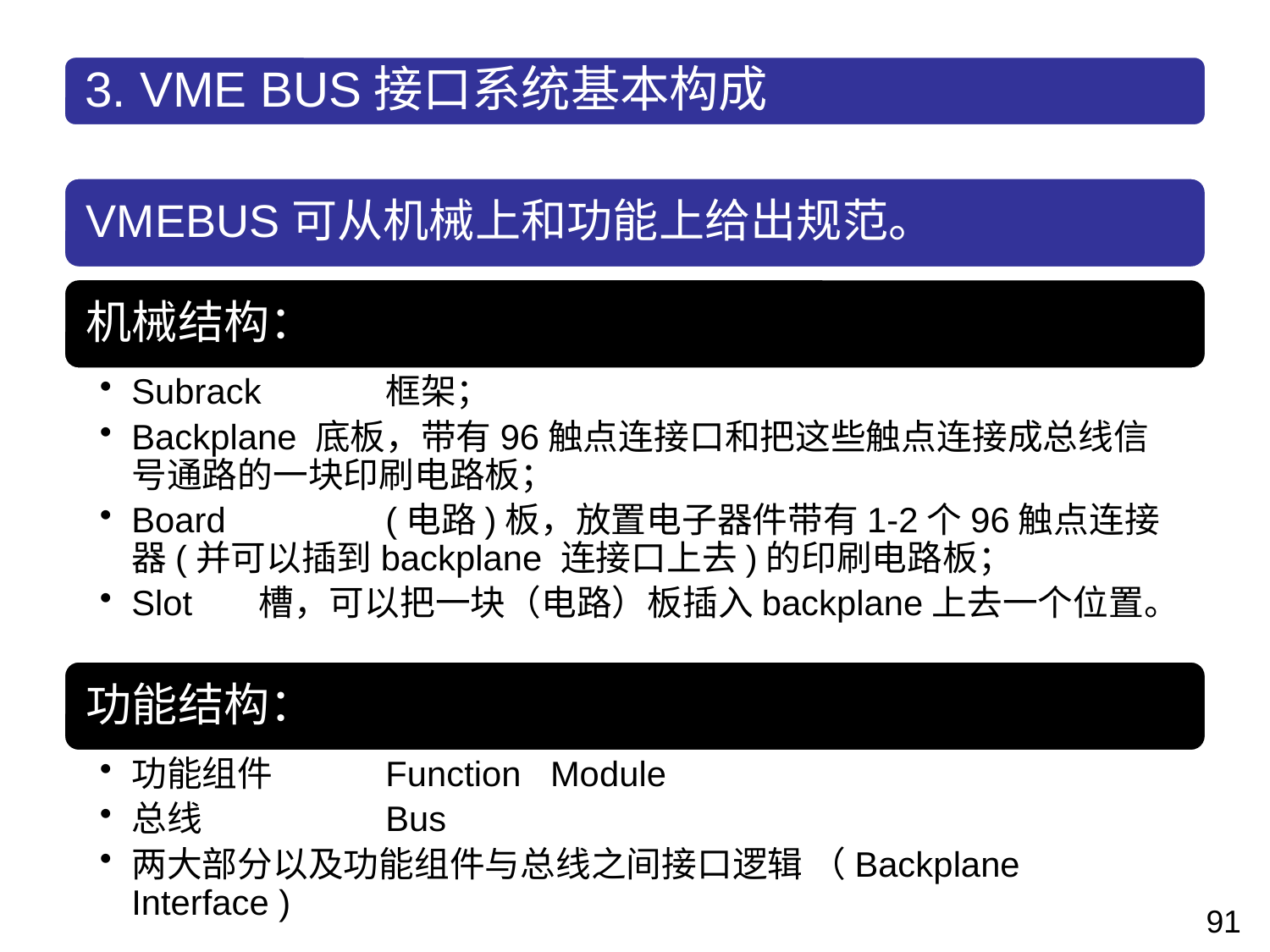

3. VME BUS接口系统基本构成
VMEBUS可从机械上和功能上给出规范。
机械结构：
Subrack    	框架；
Backplane 底板，带有96触点连接口和把这些触点连接成总线信号通路的一块印刷电路板；
Board      	(电路)板，放置电子器件带有1-2个96触点连接器(并可以插到backplane 连接口上去)的印刷电路板；
Slot 	槽，可以把一块（电路）板插入backplane上去一个位置。
功能结构：
功能组件	Function   Module
总线		Bus
两大部分以及功能组件与总线之间接口逻辑 （Backplane Interface )
91